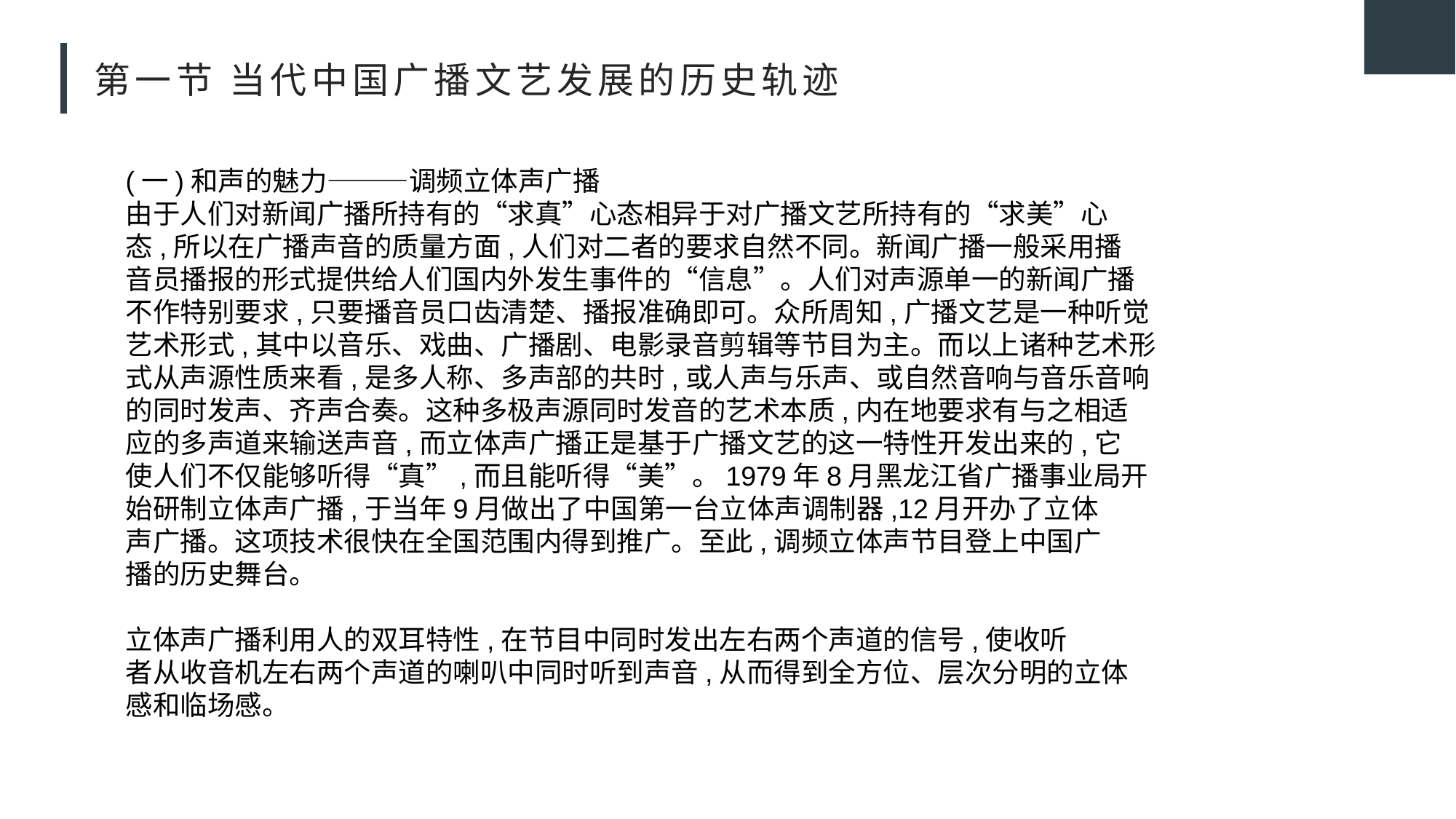

# 第一节 当代中国广播文艺发展的历史轨迹
(一)和声的魅力———调频立体声广播
由于人们对新闻广播所持有的“求真”心态相异于对广播文艺所持有的“求美”心
态,所以在广播声音的质量方面,人们对二者的要求自然不同。新闻广播一般采用播
音员播报的形式提供给人们国内外发生事件的“信息”。人们对声源单一的新闻广播
不作特别要求,只要播音员口齿清楚、播报准确即可。众所周知,广播文艺是一种听觉
艺术形式,其中以音乐、戏曲、广播剧、电影录音剪辑等节目为主。而以上诸种艺术形
式从声源性质来看,是多人称、多声部的共时,或人声与乐声、或自然音响与音乐音响
的同时发声、齐声合奏。这种多极声源同时发音的艺术本质,内在地要求有与之相适
应的多声道来输送声音,而立体声广播正是基于广播文艺的这一特性开发出来的,它
使人们不仅能够听得“真”,而且能听得“美”。1979年8月黑龙江省广播事业局开
始研制立体声广播,于当年9月做出了中国第一台立体声调制器,12月开办了立体
声广播。这项技术很快在全国范围内得到推广。至此,调频立体声节目登上中国广
播的历史舞台。

立体声广播利用人的双耳特性,在节目中同时发出左右两个声道的信号,使收听
者从收音机左右两个声道的喇叭中同时听到声音,从而得到全方位、层次分明的立体
感和临场感。